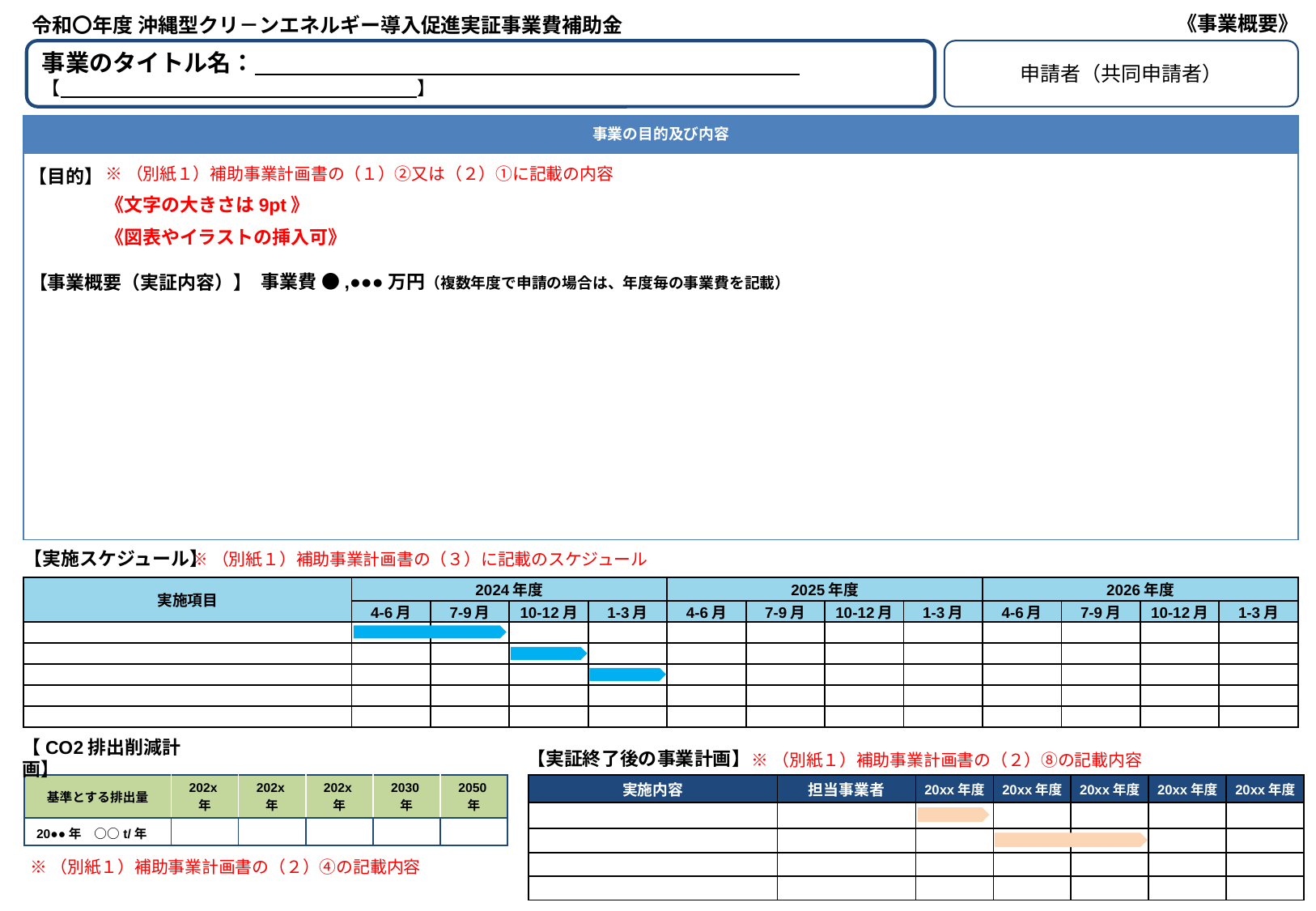

《事業概要》
令和〇年度 沖縄型クリ－ンエネルギー導入促進実証事業費補助金
記載の注意事項
数字、アルファベットは半角で記載をお願いします。
必要に応じて別紙を添付することも可。
記載内容は一枚に収めること。
事業のタイトル名：
【　　　　　　　　     　　　　　　　　　　】
申請者（共同申請者）
| 事業の目的及び内容 |
| --- |
|  |
※（別紙１）補助事業計画書の（１）②又は（２）①に記載の内容
【目的】

《文字の大きさは9pt》
《図表やイラストの挿入可》
事業費 ●,●●●万円（複数年度で申請の場合は、年度毎の事業費を記載）
【事業概要（実証内容）】
※（別紙１）補助事業計画書の（３）に記載のスケジュール
【実施スケジュール】
| 実施項目 | 2024年度 |  |  |  | 2025年度 |  |  |  | 2026年度 |  |  |  |
| --- | --- | --- | --- | --- | --- | --- | --- | --- | --- | --- | --- | --- |
|  | 4-6月 | 7-9月 | 10-12月 | 1-3月 | 4-6月 | 7-9月 | 10-12月 | 1-3月 | 4-6月 | 7-9月 | 10-12月 | 1-3月 |
|  |  |  |  |  |  |  |  |  |  |  |  |  |
|  |  |  |  |  |  |  |  |  |  |  |  |  |
|  |  |  |  |  |  |  |  |  |  |  |  |  |
|  |  |  |  |  |  |  |  |  |  |  |  |  |
|  |  |  |  |  |  |  |  |  |  |  |  |  |

※（別紙１）補助事業計画書の（２）⑧の記載内容
【CO2排出削減計画】
【実証終了後の事業計画】
| 実施内容 | 担当事業者 | 20xx年度 | 20xx年度 | 20xx年度 | 20xx年度 | 20xx年度 |
| --- | --- | --- | --- | --- | --- | --- |
|  |  |  |  |  |  |  |
|  |  |  |  |  |  |  |
|  |  |  |  |  |  |  |
|  |  |  |  |  |  |  |
| 基準とする排出量 | 202x年 | 202x年 | 202x年 | 2030年 | 2050年 |
| --- | --- | --- | --- | --- | --- |
| 20●●年　○○t/年 |  |  |  |  |  |

※（別紙１）補助事業計画書の（２）④の記載内容